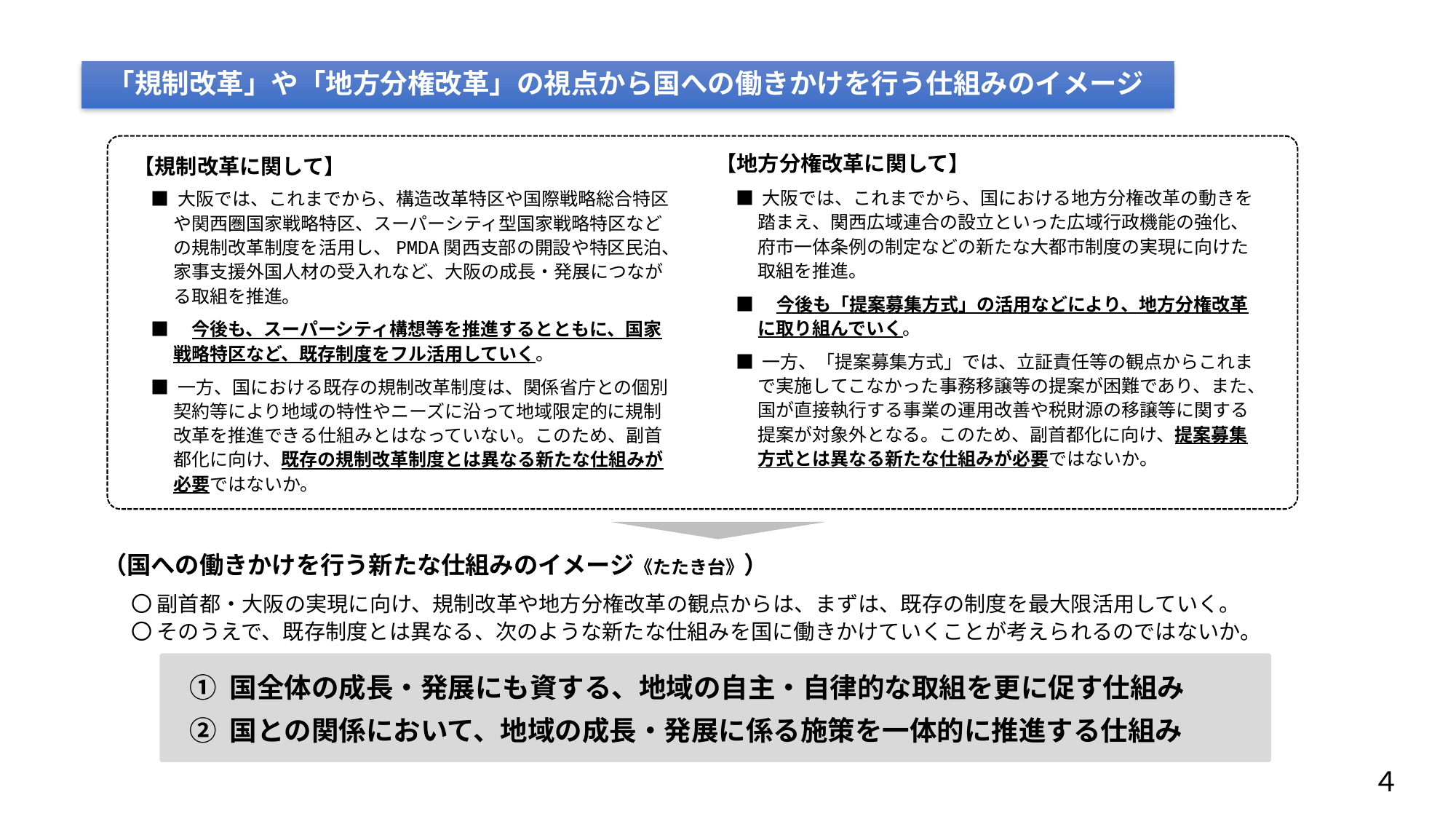

「規制改革」や「地方分権改革」の視点から国への働きかけを行う仕組みのイメージ

【地方分権改革に関して】
【規制改革に関して】
■ 大阪では、これまでから、国における地方分権改革の動きを踏まえ、関西広域連合の設立といった広域行政機能の強化、府市一体条例の制定などの新たな大都市制度の実現に向けた取組を推進。
■　今後も「提案募集方式」の活用などにより、地方分権改革に取り組んでいく。
■ 一方、「提案募集方式」では、立証責任等の観点からこれまで実施してこなかった事務移譲等の提案が困難であり、また、国が直接執行する事業の運用改善や税財源の移譲等に関する提案が対象外となる。このため、副首都化に向け、提案募集方式とは異なる新たな仕組みが必要ではないか。
■ 大阪では、これまでから、構造改革特区や国際戦略総合特区や関西圏国家戦略特区、スーパーシティ型国家戦略特区などの規制改革制度を活用し、PMDA関西支部の開設や特区民泊、家事支援外国人材の受入れなど、大阪の成長・発展につながる取組を推進。
■　今後も、スーパーシティ構想等を推進するとともに、国家戦略特区など、既存制度をフル活用していく。
■ 一方、国における既存の規制改革制度は、関係省庁との個別契約等により地域の特性やニーズに沿って地域限定的に規制改革を推進できる仕組みとはなっていない。このため、副首都化に向け、既存の規制改革制度とは異なる新たな仕組みが必要ではないか。

（国への働きかけを行う新たな仕組みのイメージ《たたき台》）
〇 副首都・大阪の実現に向け、規制改革や地方分権改革の観点からは、まずは、既存の制度を最大限活用していく。
〇 そのうえで、既存制度とは異なる、次のような新たな仕組みを国に働きかけていくことが考えられるのではないか。

① 国全体の成長・発展にも資する、地域の自主・自律的な取組を更に促す仕組み
② 国との関係において、地域の成長・発展に係る施策を一体的に推進する仕組み
４